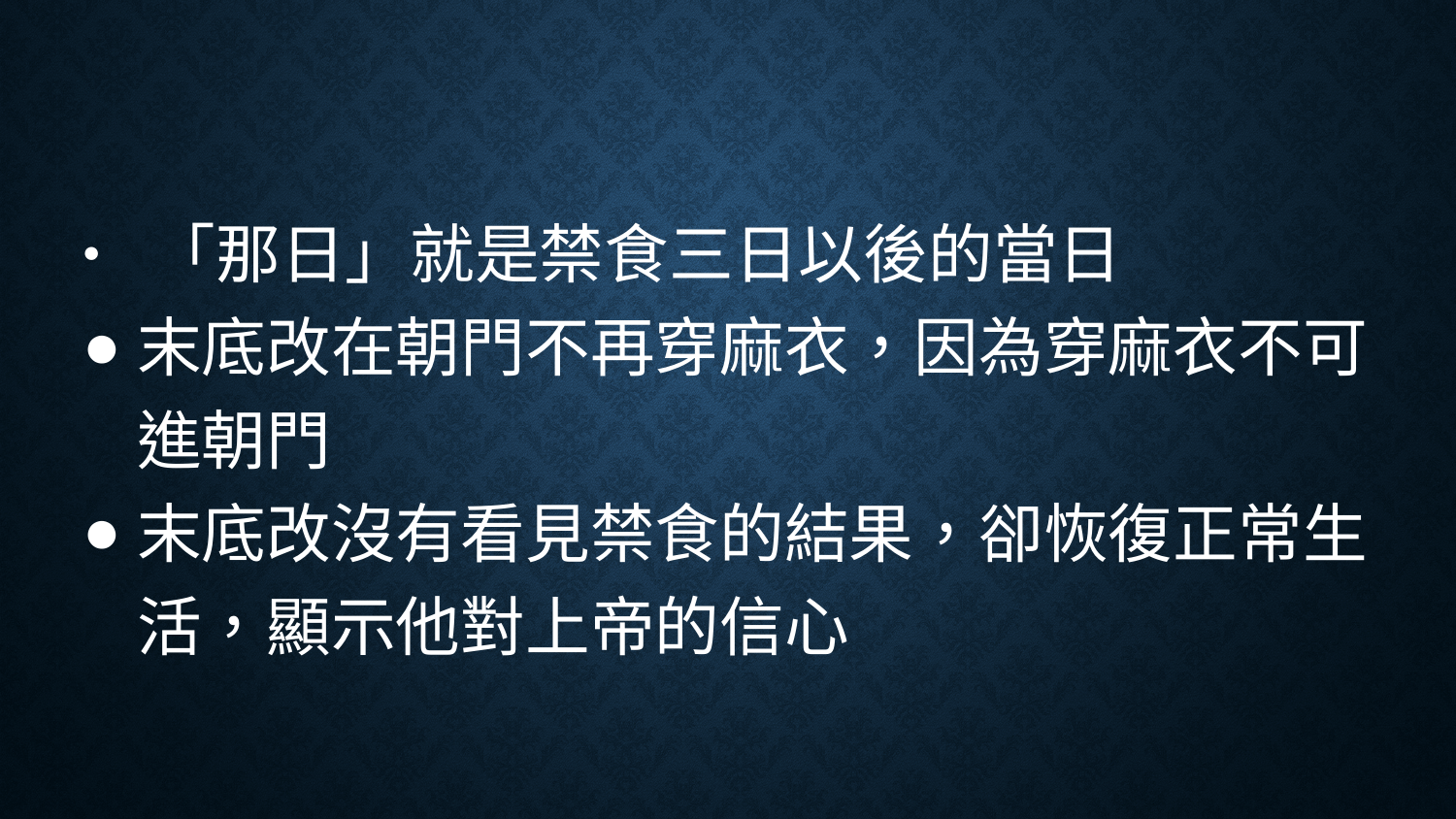

#
 「那日」就是禁食三日以後的當日
末底改在朝門不再穿麻衣，因為穿麻衣不可進朝門
末底改沒有看見禁食的結果，卻恢復正常生活，顯示他對上帝的信心